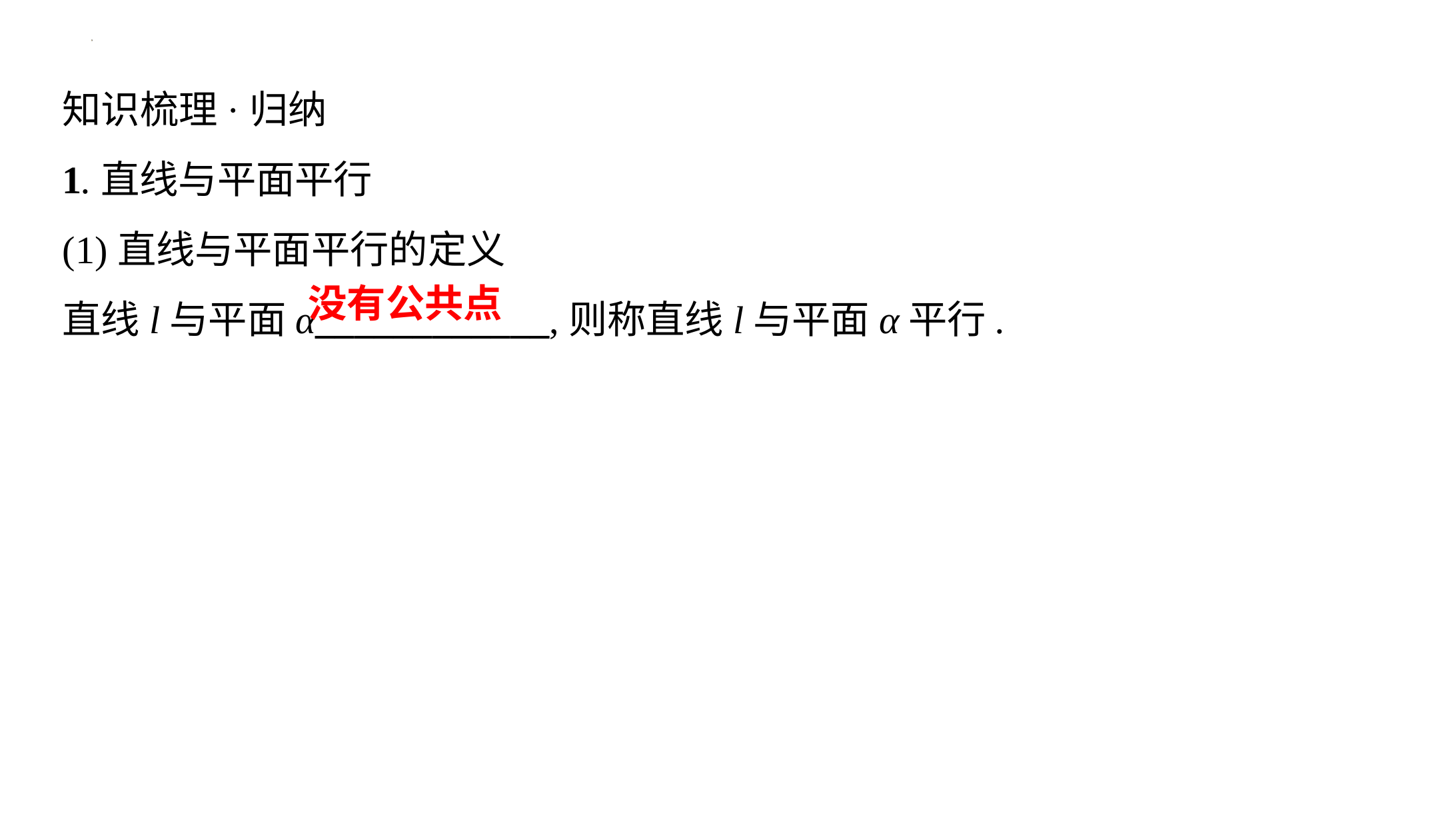

知识梳理·归纳
1.直线与平面平行
(1)直线与平面平行的定义
直线l与平面α____________,则称直线l与平面α平行.
没有公共点